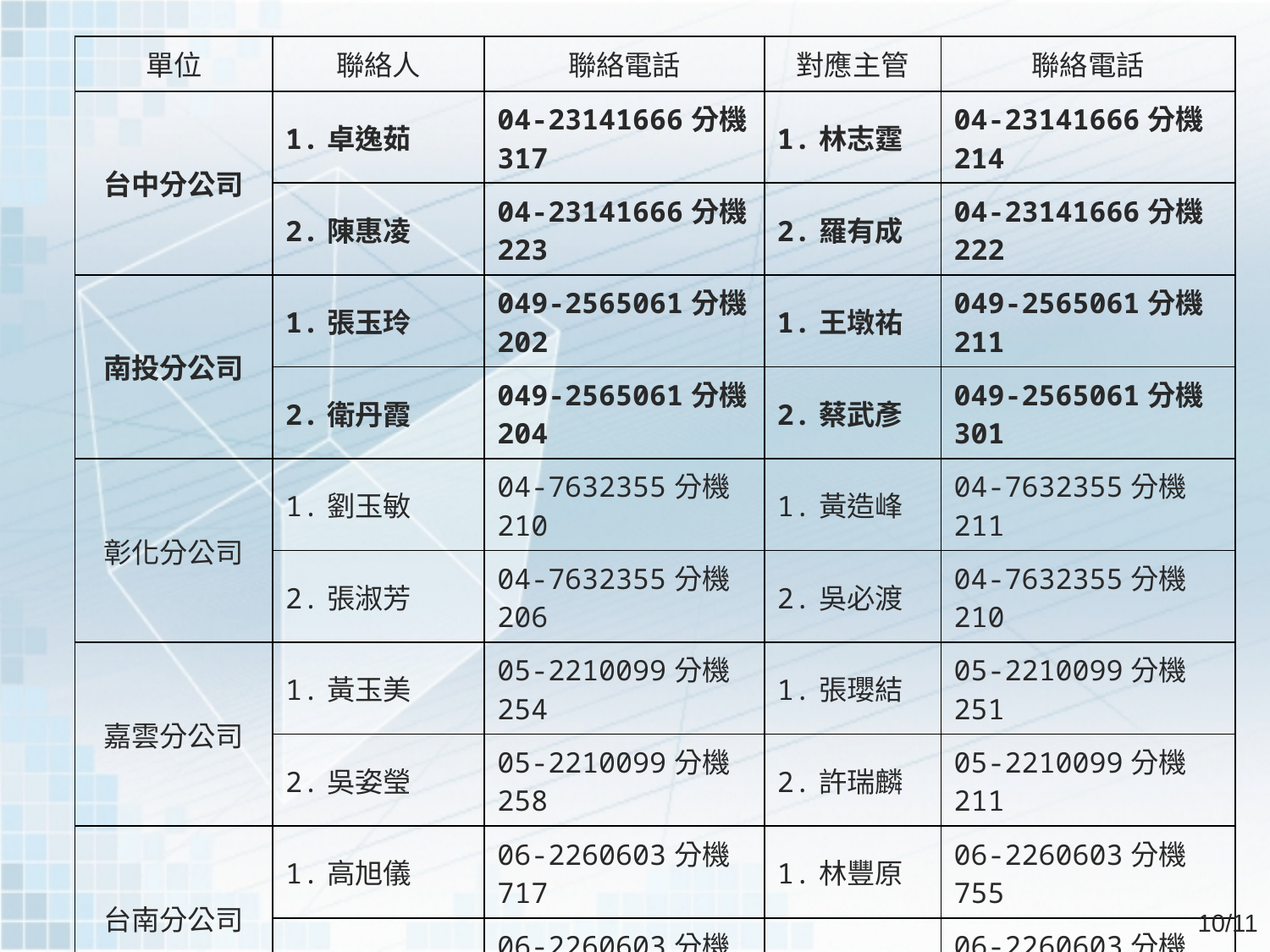

| 單位 | 聯絡人 | 聯絡電話 | 對應主管 | 聯絡電話 |
| --- | --- | --- | --- | --- |
| 台中分公司 | 1.卓逸茹 | 04-23141666分機317 | 1.林志霆 | 04-23141666分機214 |
|  | 2.陳惠凌 | 04-23141666分機223 | 2.羅有成 | 04-23141666分機222 |
| 南投分公司 | 1.張玉玲 | 049-2565061分機202 | 1.王墩祐 | 049-2565061分機211 |
|  | 2.衛丹霞 | 049-2565061分機204 | 2.蔡武彥 | 049-2565061分機301 |
| 彰化分公司 | 1.劉玉敏 | 04-7632355分機210 | 1.黃造峰 | 04-7632355分機211 |
|  | 2.張淑芳 | 04-7632355分機206 | 2.吳必渡 | 04-7632355分機210 |
| 嘉雲分公司 | 1.黃玉美 | 05-2210099分機254 | 1.張瓔結 | 05-2210099分機251 |
|  | 2.吳姿瑩 | 05-2210099分機258 | 2.許瑞麟 | 05-2210099分機211 |
| 台南分公司 | 1.高旭儀 | 06-2260603分機717 | 1.林豐原 | 06-2260603分機755 |
|  | 2.林滄堯 | 06-2260603分機738 | 2.劉天增 | 06-2260603分機705 |
| 永康分公司 | 1.楊宜蓁 | 06-3110888分機501 | 1.謝志典 | 06-3110888分機101 |
|  | 2.陳美淑 | 06-3110888分機502 | 2.陳美淑 | 06-3110888分機502 |

10/11